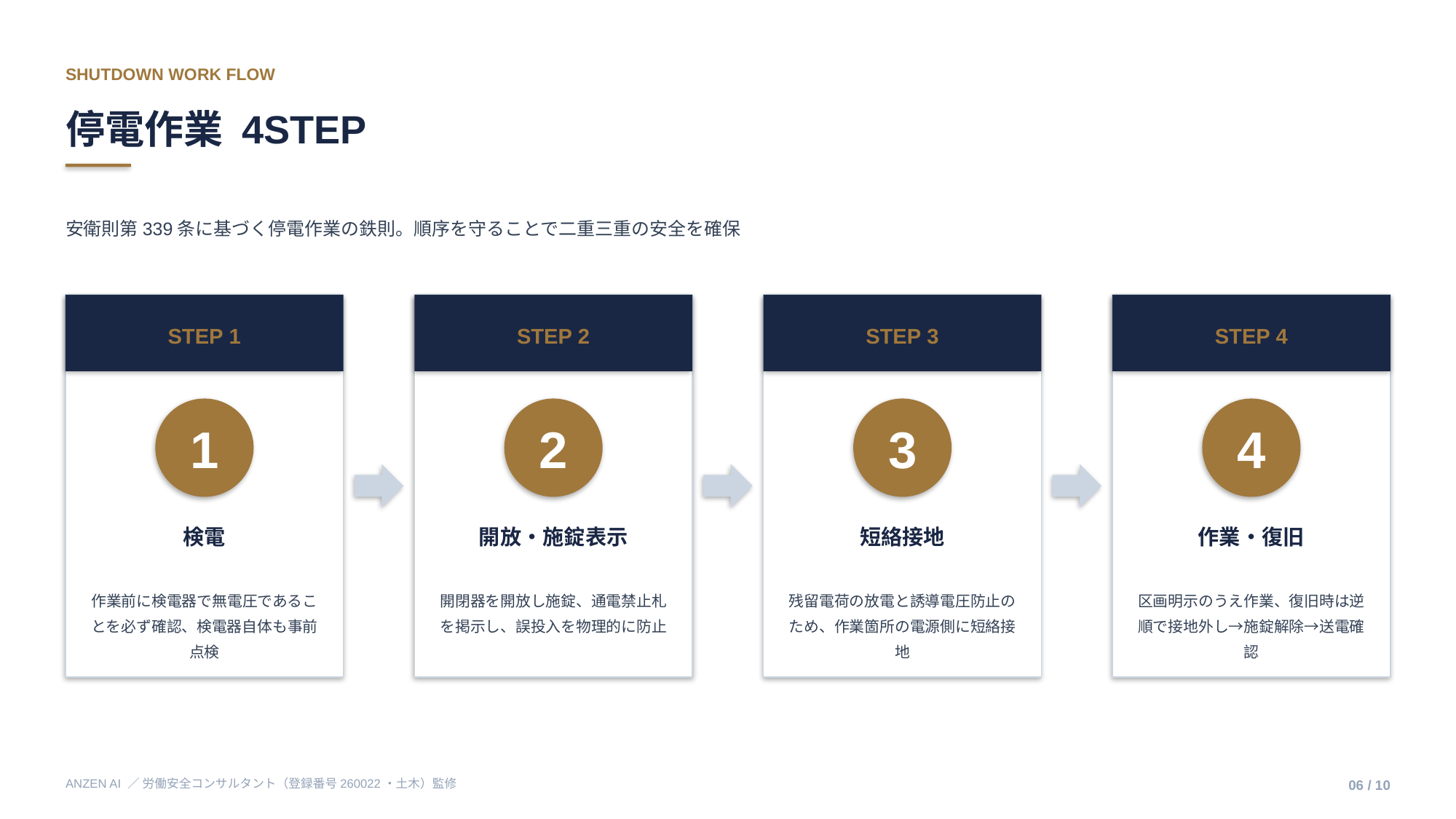

SHUTDOWN WORK FLOW
停電作業 4STEP

安衛則第339条に基づく停電作業の鉄則。順序を守ることで二重三重の安全を確保

STEP 1

STEP 2

STEP 3

STEP 4
1
2
3
4

検電
開放・施錠表示
短絡接地
作業・復旧
作業前に検電器で無電圧であることを必ず確認、検電器自体も事前点検
開閉器を開放し施錠、通電禁止札を掲示し、誤投入を物理的に防止
残留電荷の放電と誘導電圧防止のため、作業箇所の電源側に短絡接地
区画明示のうえ作業、復旧時は逆順で接地外し→施錠解除→送電確認
ANZEN AI ／ 労働安全コンサルタント（登録番号260022・土木）監修
06 / 10